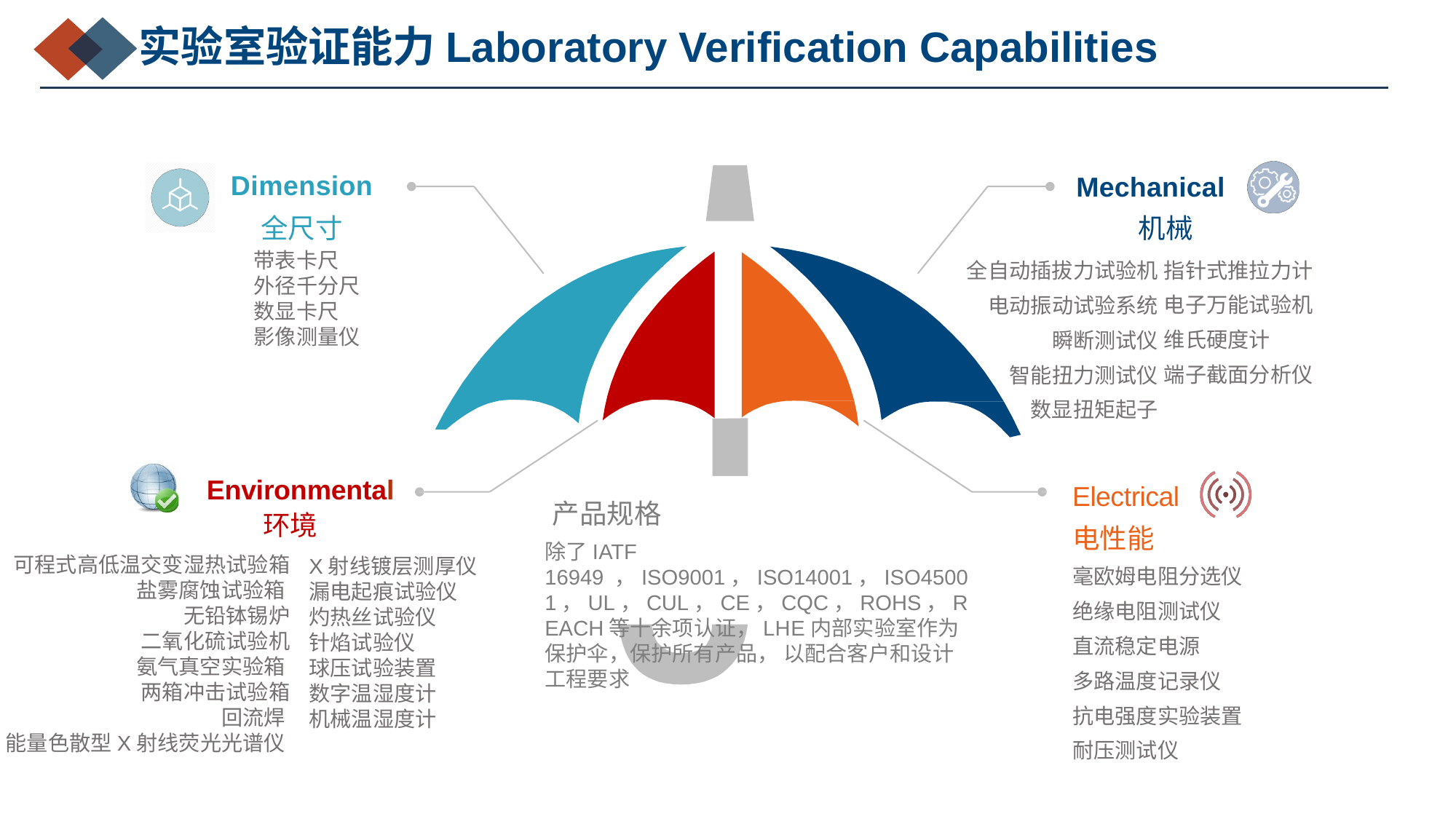

实验室验证能力Laboratory Verification Capabilities

Dimension
全尺寸
Mechanical
         机械

带表卡尺
外径千分尺
数显卡尺
影像测量仪

指针式推拉力计
电子万能试验机
维氏硬度计
端子截面分析仪
全自动插拔力试验机
电动振动试验系统
瞬断测试仪
智能扭力测试仪
数显扭矩起子

D	E	E	M
  产品规格
除了IATF 16949 ，ISO9001，ISO14001，ISO45001，UL，CUL，CE，CQC，ROHS，REACH等十余项认证，LHE内部实验室作为保护伞，保护所有产品， 以配合客户和设计工程要求

Environmental
Electrical
电性能
毫欧姆电阻分选仪
绝缘电阻测试仪
直流稳定电源
多路温度记录仪
抗电强度实验装置
耐压测试仪

环境
可程式高低温交变湿热试验箱
盐雾腐蚀试验箱
无铅钵锡炉
二氧化硫试验机
氨气真空实验箱
两箱冲击试验箱
回流焊
能量色散型X射线荧光光谱仪

X射线镀层测厚仪
漏电起痕试验仪
灼热丝试验仪
针焰试验仪
球压试验装置
数字温湿度计
机械温湿度计